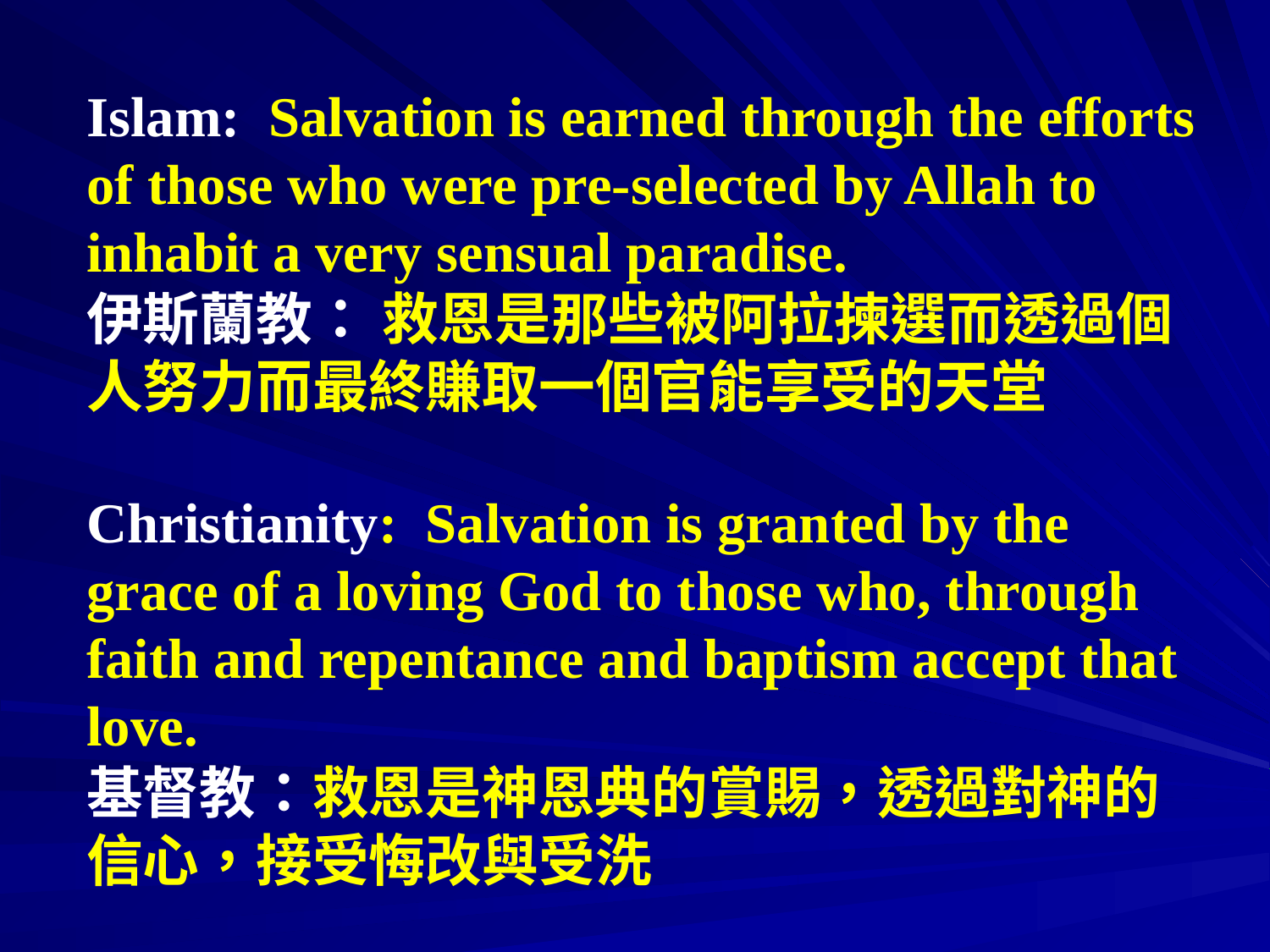

Islam:  Salvation is earned through the efforts of those who were pre-selected by Allah to inhabit a very sensual paradise.
伊斯蘭教： 救恩是那些被阿拉揀選而透過個人努力而最終賺取一個官能享受的天堂

Christianity:  Salvation is granted by the grace of a loving God to those who, through faith and repentance and baptism accept that love.
基督教：救恩是神恩典的賞賜，透過對神的信心，接受悔改與受洗